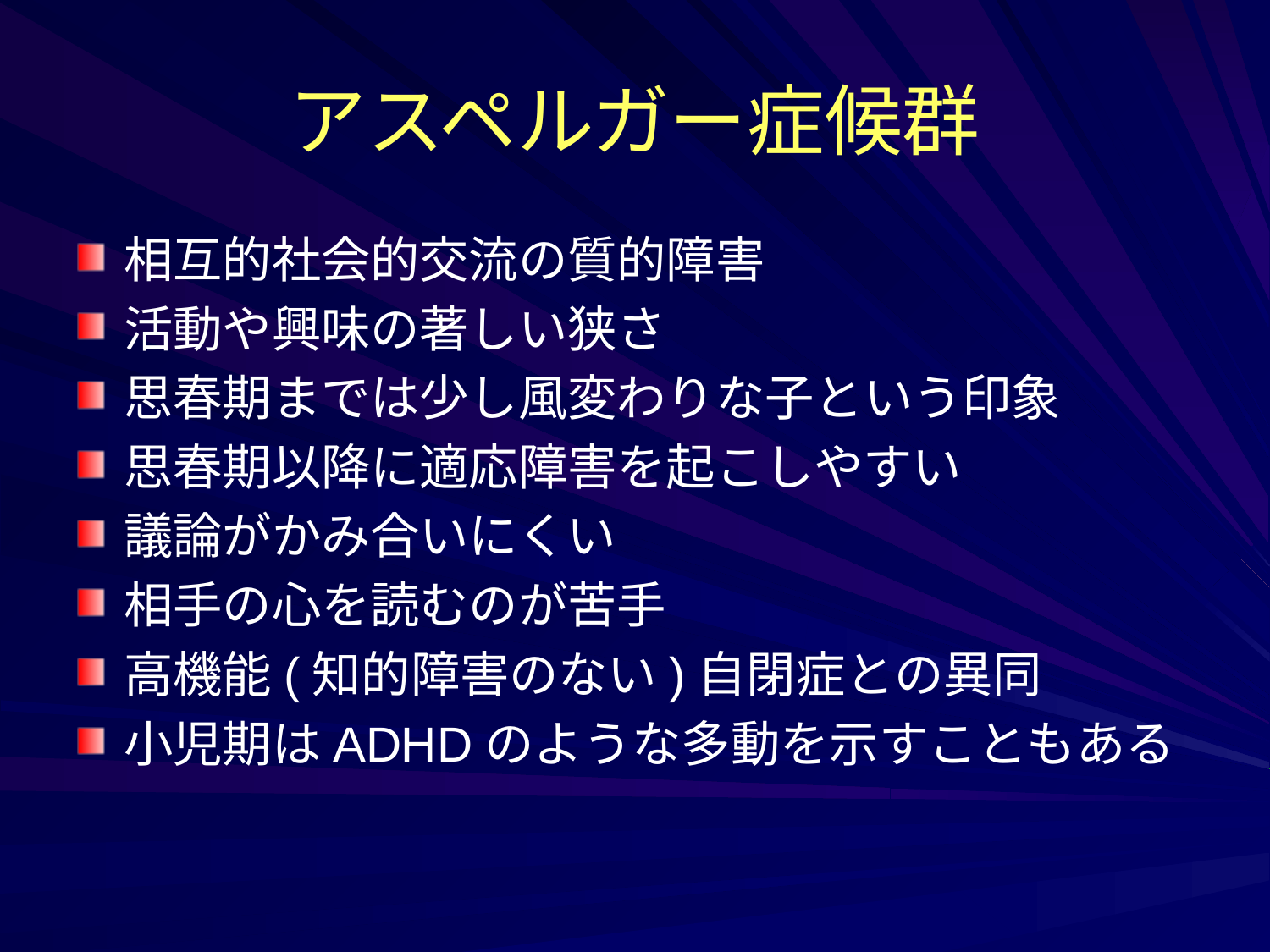

# アスペルガー症候群
相互的社会的交流の質的障害
活動や興味の著しい狭さ
思春期までは少し風変わりな子という印象
思春期以降に適応障害を起こしやすい
議論がかみ合いにくい
相手の心を読むのが苦手
高機能(知的障害のない)自閉症との異同
小児期はADHDのような多動を示すこともある